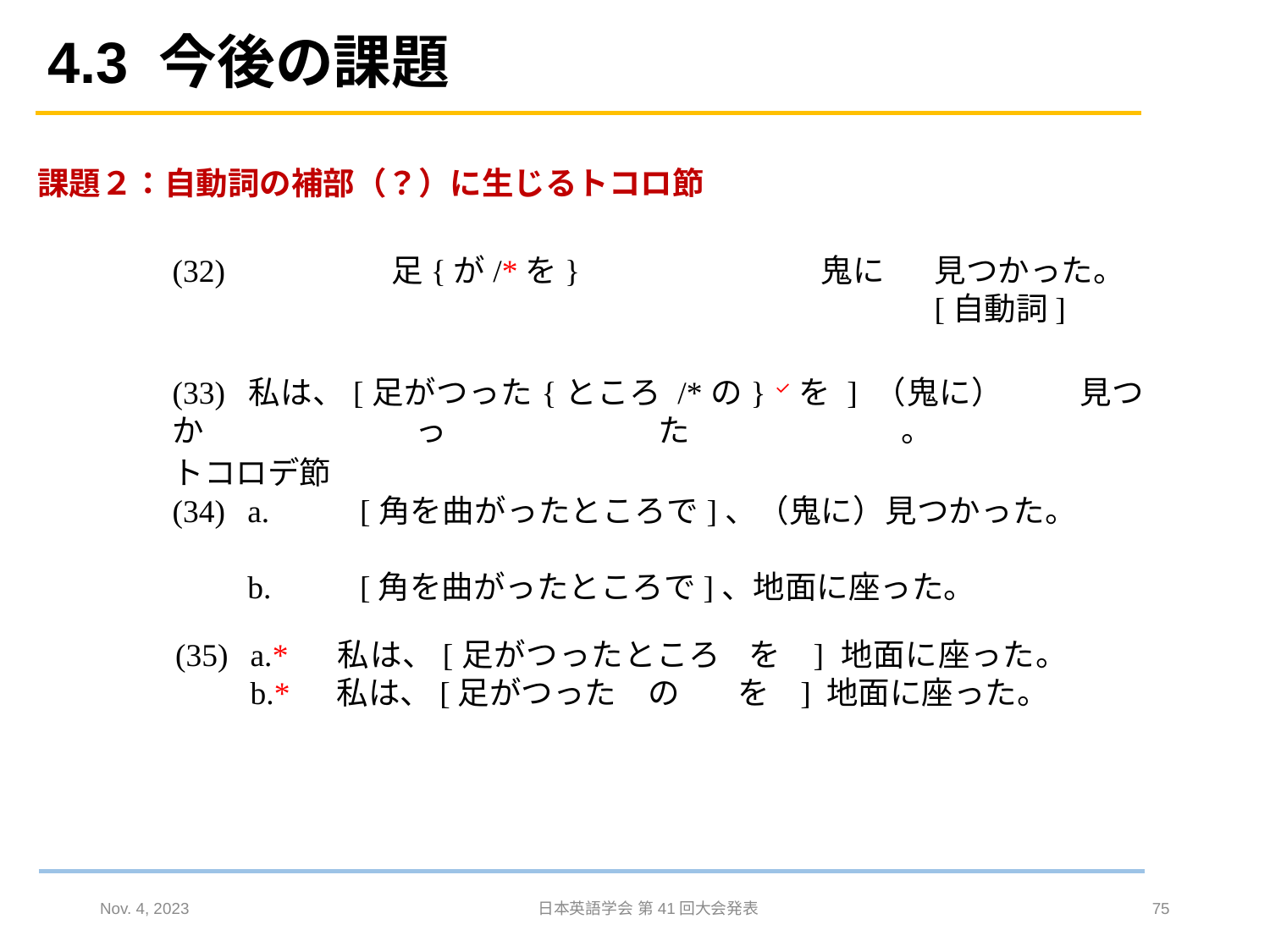

# 4.3 今後の課題
課題２：自動詞の補部（？）に生じるトコロ節
(32)			   足{が/*を} 			  鬼に	見つかった。
											[自動詞]
(33)	私は、[足がつった{ところ /*の} ✓を ] （鬼に）	見つかった。
トコロデ節
(34)	a.	[角を曲がったところで]、（鬼に）見つかった。
	b.	[角を曲がったところで]、地面に座った。
(35)	a.*	私は、[足がつったところ 	を	] 地面に座った。			b.*	私は、[足がつった　の 	を	] 地面に座った。
Nov. 4, 2023

日本英語学会 第41回大会発表

75